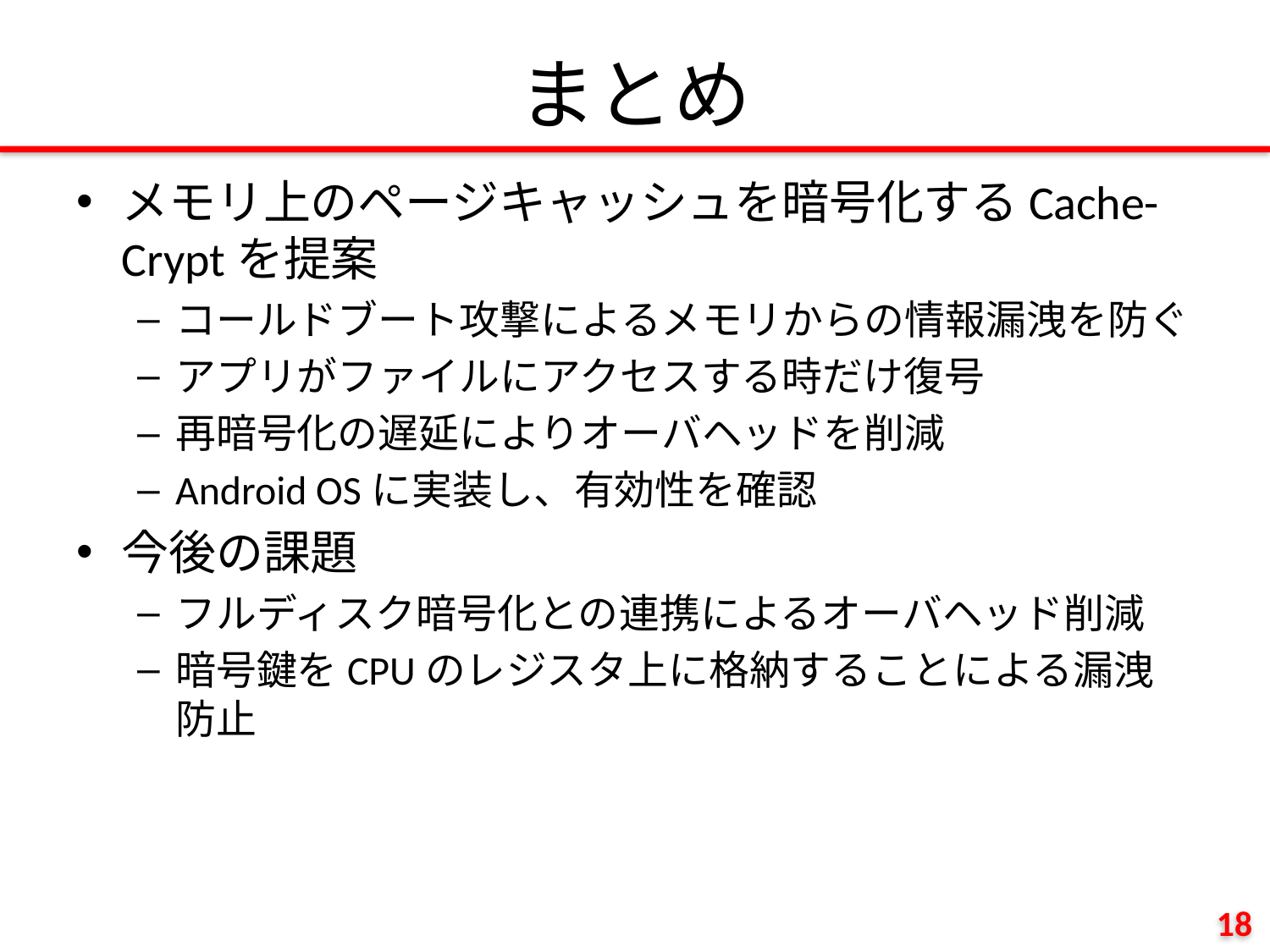

# まとめ
メモリ上のページキャッシュを暗号化するCache-Cryptを提案
コールドブート攻撃によるメモリからの情報漏洩を防ぐ
アプリがファイルにアクセスする時だけ復号
再暗号化の遅延によりオーバヘッドを削減
Android OSに実装し、有効性を確認
今後の課題
フルディスク暗号化との連携によるオーバヘッド削減
暗号鍵をCPUのレジスタ上に格納することによる漏洩防止